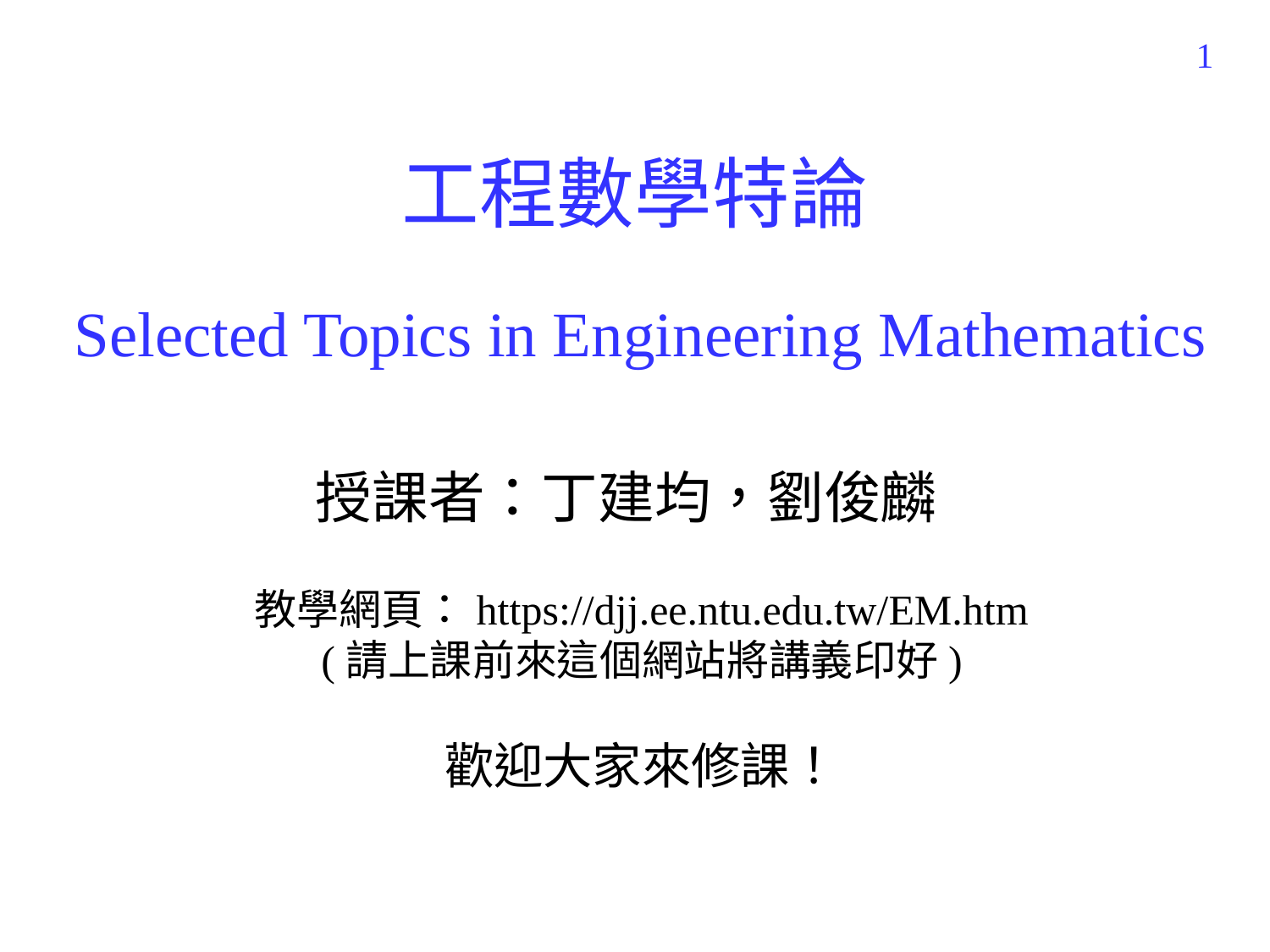

1
# 工程數學特論
Selected Topics in Engineering Mathematics
授課者：丁建均，劉俊麟
教學網頁：https://djj.ee.ntu.edu.tw/EM.htm
(請上課前來這個網站將講義印好)

歡迎大家來修課！